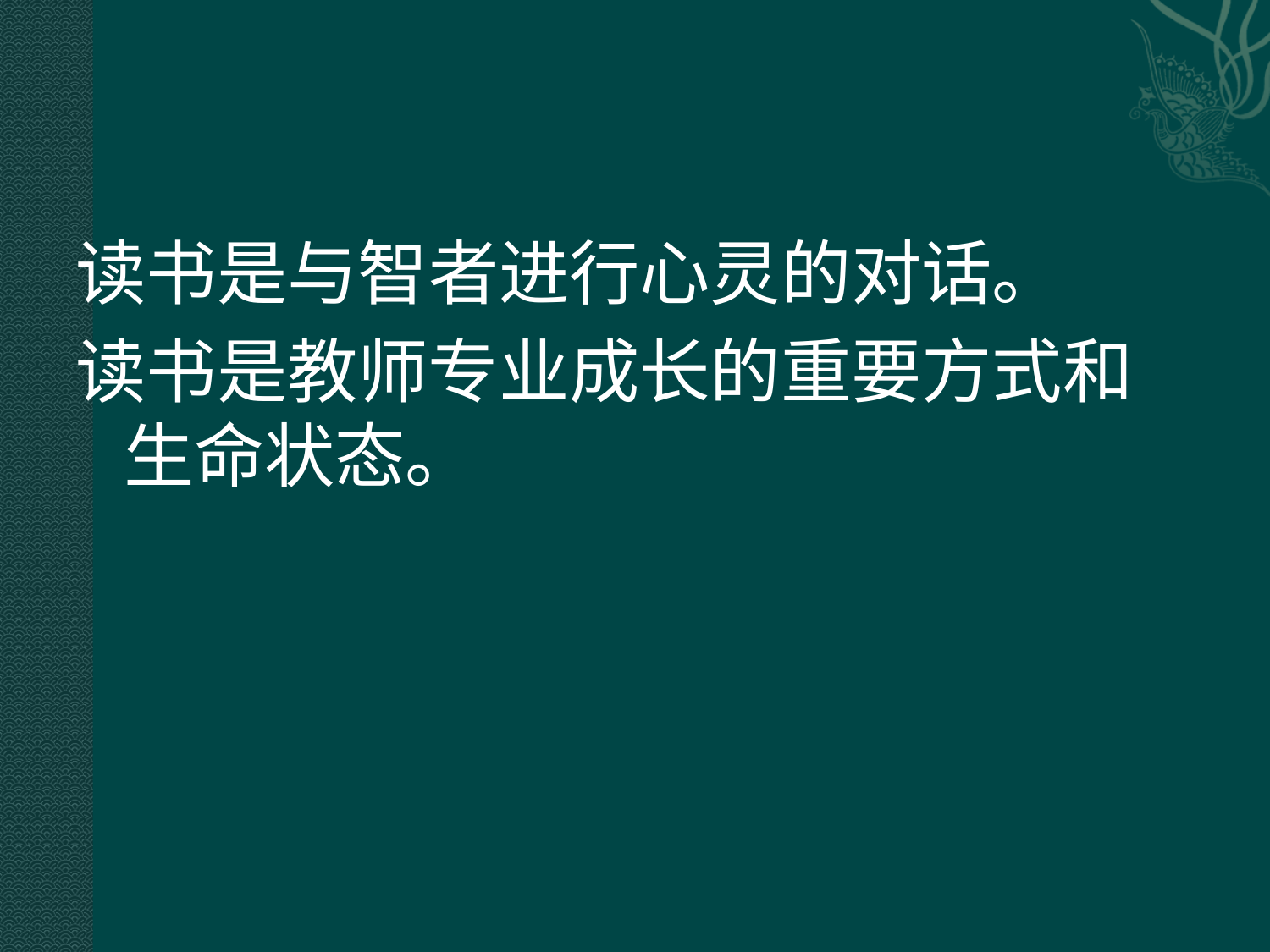

#
读书是与智者进行心灵的对话。
读书是教师专业成长的重要方式和生命状态。